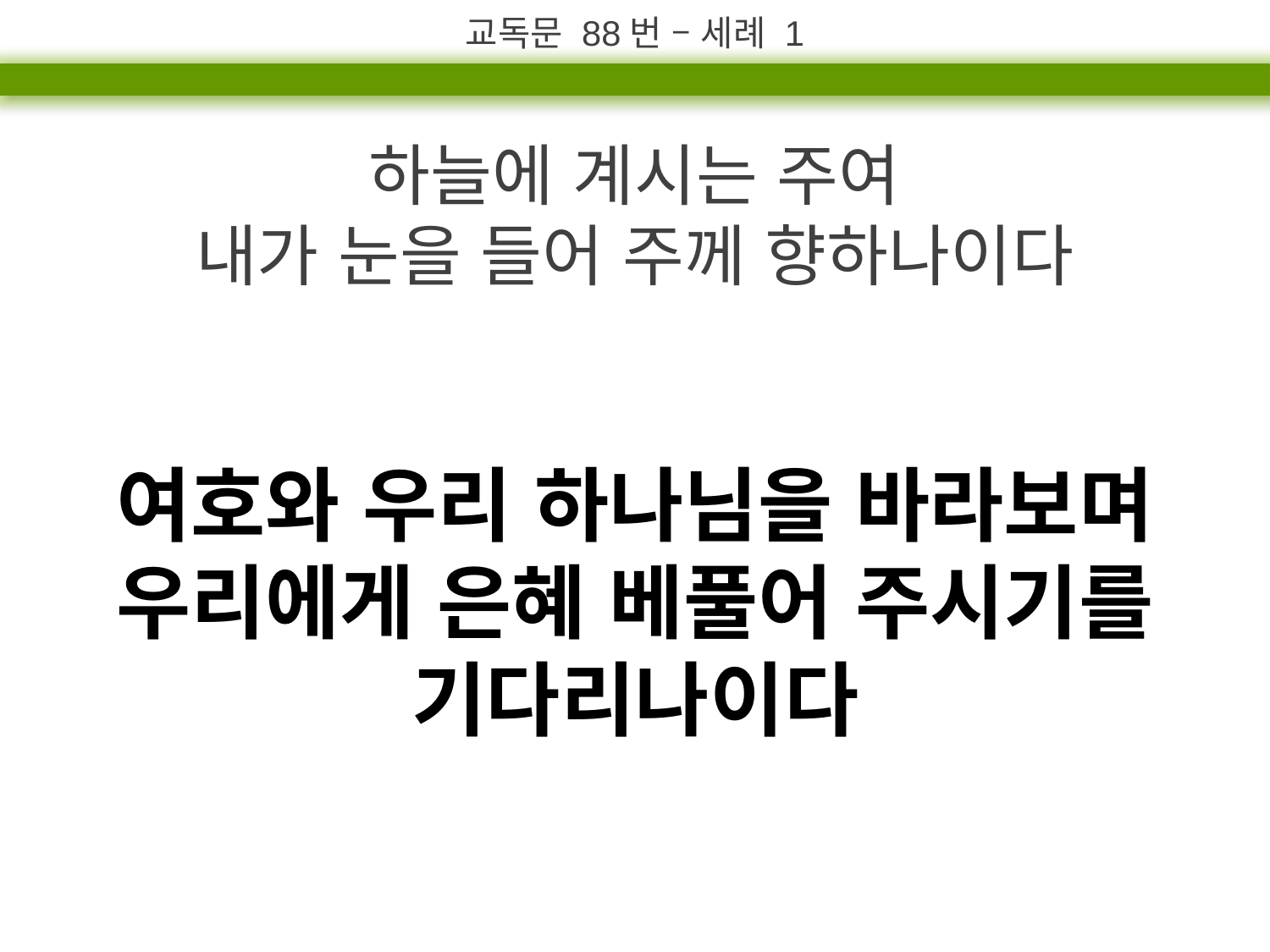

교독문 88번 – 세례 1

하늘에 계시는 주여
내가 눈을 들어 주께 향하나이다
여호와 우리 하나님을 바라보며 우리에게 은혜 베풀어 주시기를 기다리나이다